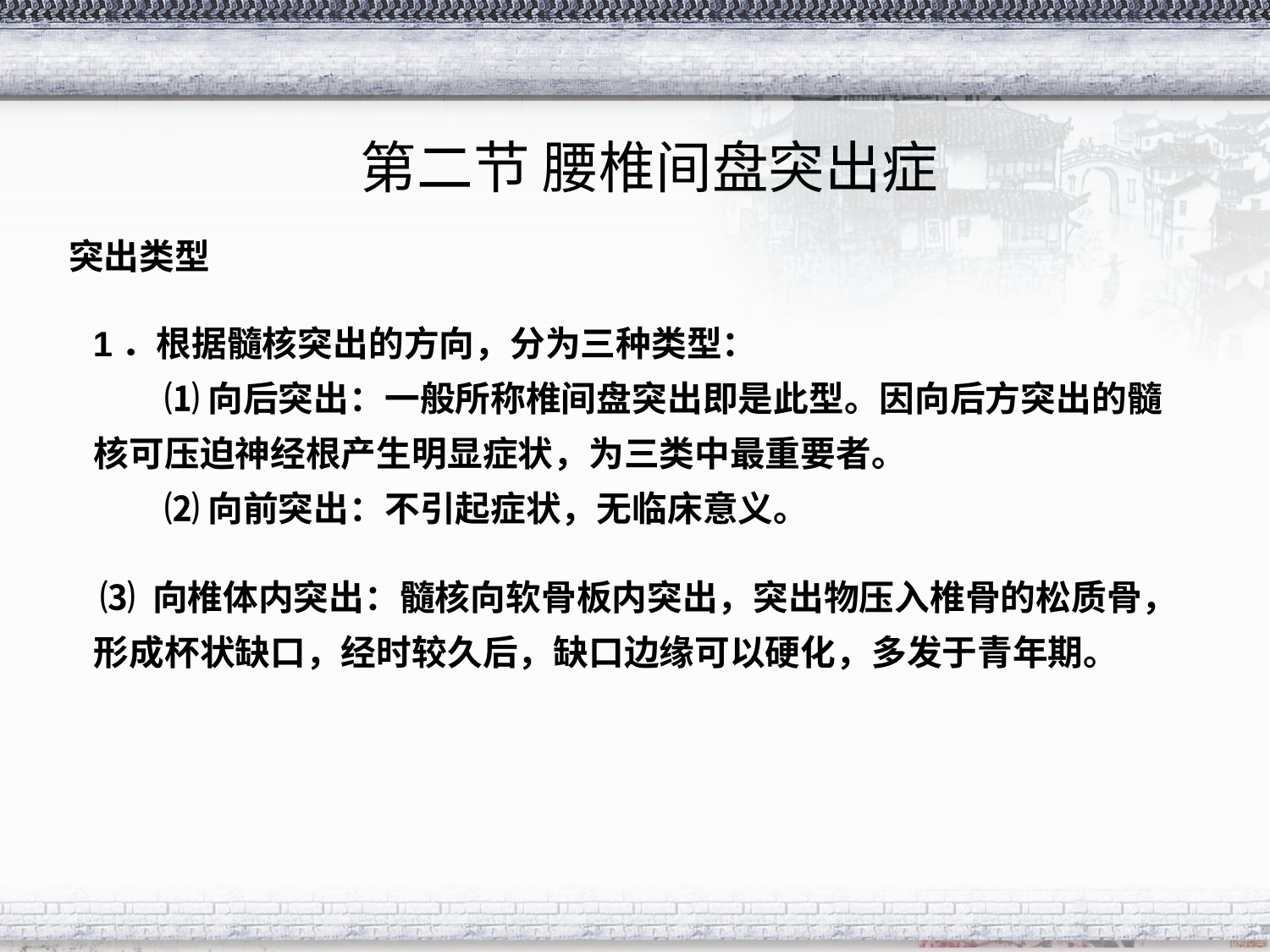

第二节 腰椎间盘突出症
    突出类型
     1．根据髓核突出的方向，分为三种类型：
　　⑴ 向后突出：一般所称椎间盘突出即是此型。因向后方突出的髓核可压迫神经根产生明显症状，为三类中最重要者。
　　⑵ 向前突出：不引起症状，无临床意义。
       ⑶ 向椎体内突出：髓核向软骨板内突出，突出物压入椎骨的松质骨，形成杯状缺口，经时较久后，缺口边缘可以硬化，多发于青年期。